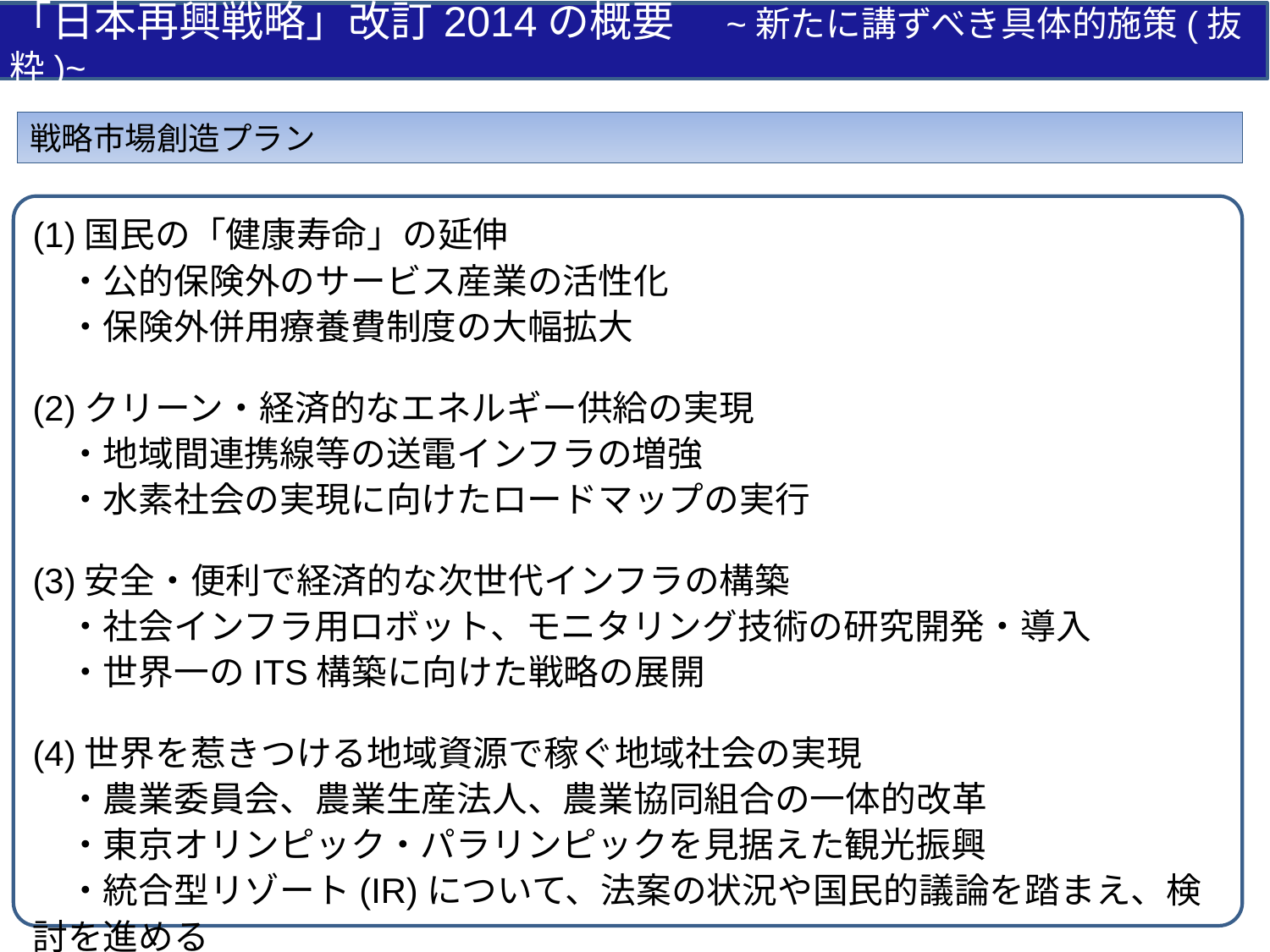

「日本再興戦略」改訂2014の概要　 ~新たに講ずべき具体的施策(抜粋)~
戦略市場創造プラン
(1)国民の「健康寿命」の延伸
　・公的保険外のサービス産業の活性化
　・保険外併用療養費制度の大幅拡大

(2)クリーン・経済的なエネルギー供給の実現
　・地域間連携線等の送電インフラの増強
　・水素社会の実現に向けたロードマップの実行

(3)安全・便利で経済的な次世代インフラの構築
　・社会インフラ用ロボット、モニタリング技術の研究開発・導入
　・世界一のITS構築に向けた戦略の展開

(4)世界を惹きつける地域資源で稼ぐ地域社会の実現
　・農業委員会、農業生産法人、農業協同組合の一体的改革
　・東京オリンピック・パラリンピックを見据えた観光振興
　・統合型リゾート(IR)について、法案の状況や国民的議論を踏まえ、検討を進める